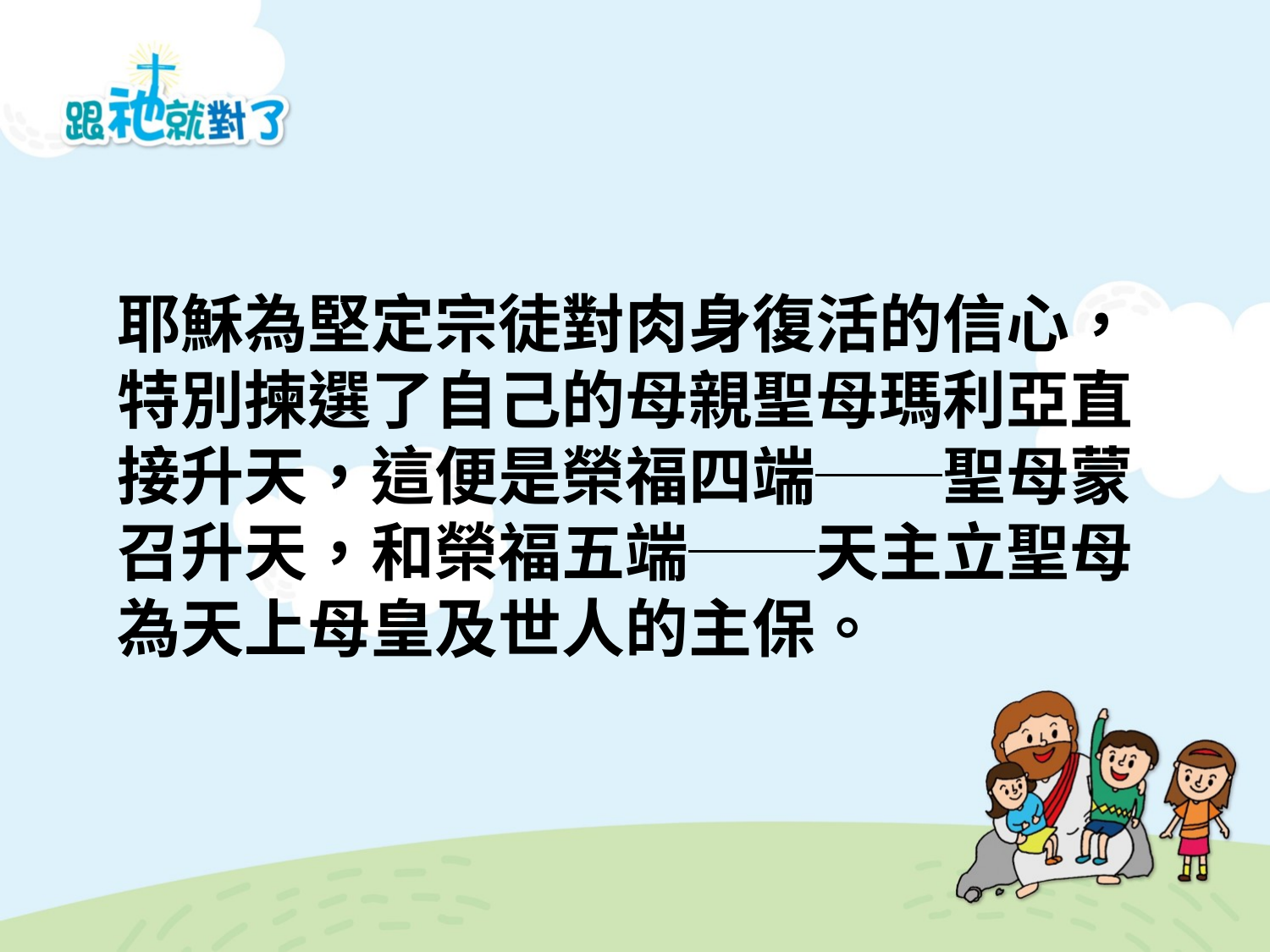

耶穌為堅定宗徒對肉身復活的信心，特別揀選了自己的母親聖母瑪利亞直接升天，這便是榮福四端──聖母蒙召升天，和榮福五端──天主立聖母為天上母皇及世人的主保。